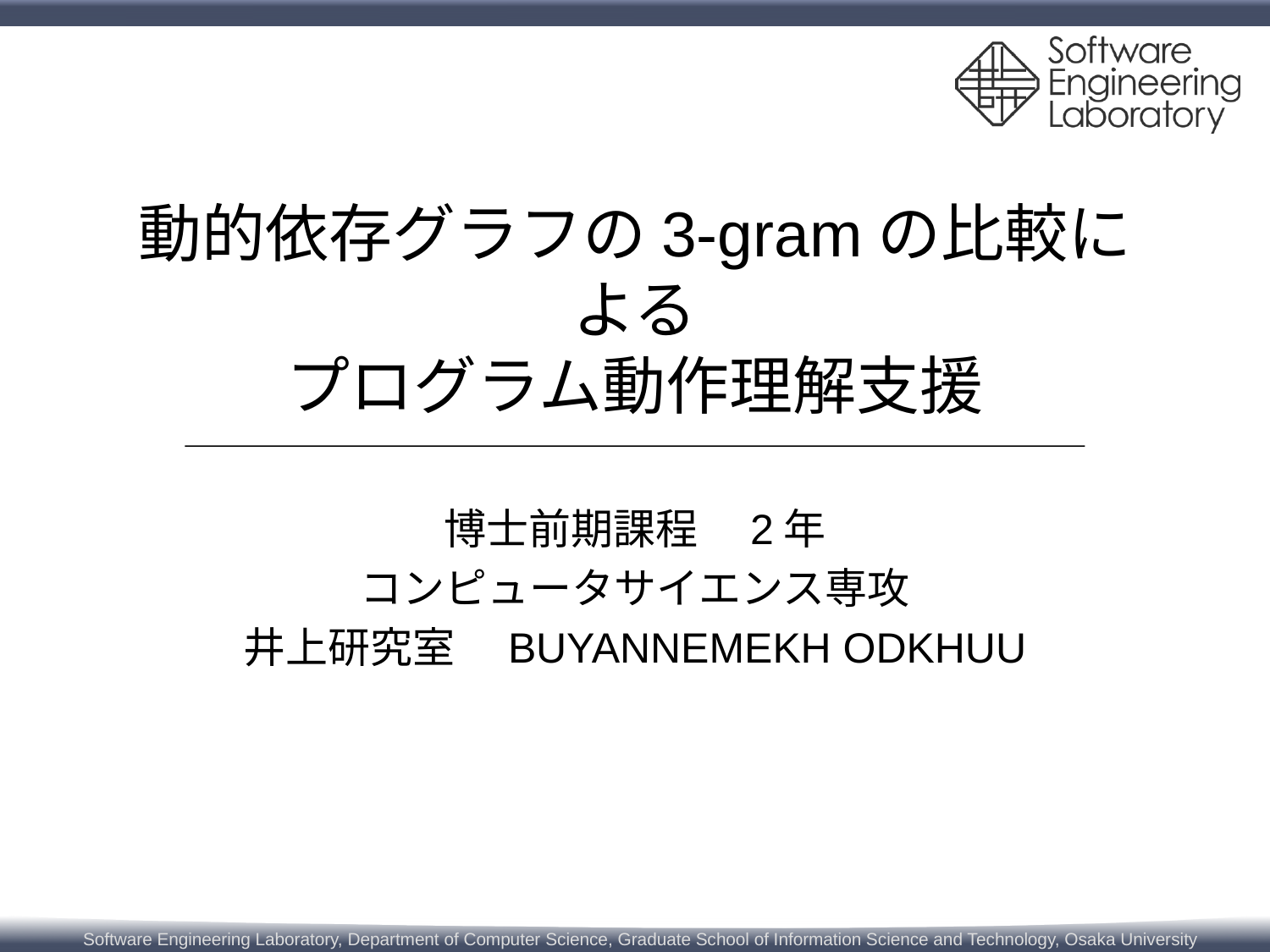

# 動的依存グラフの3-gramの比較による プログラム動作理解支援
博士前期課程　2年
コンピュータサイエンス専攻
井上研究室　BUYANNEMEKH ODKHUU